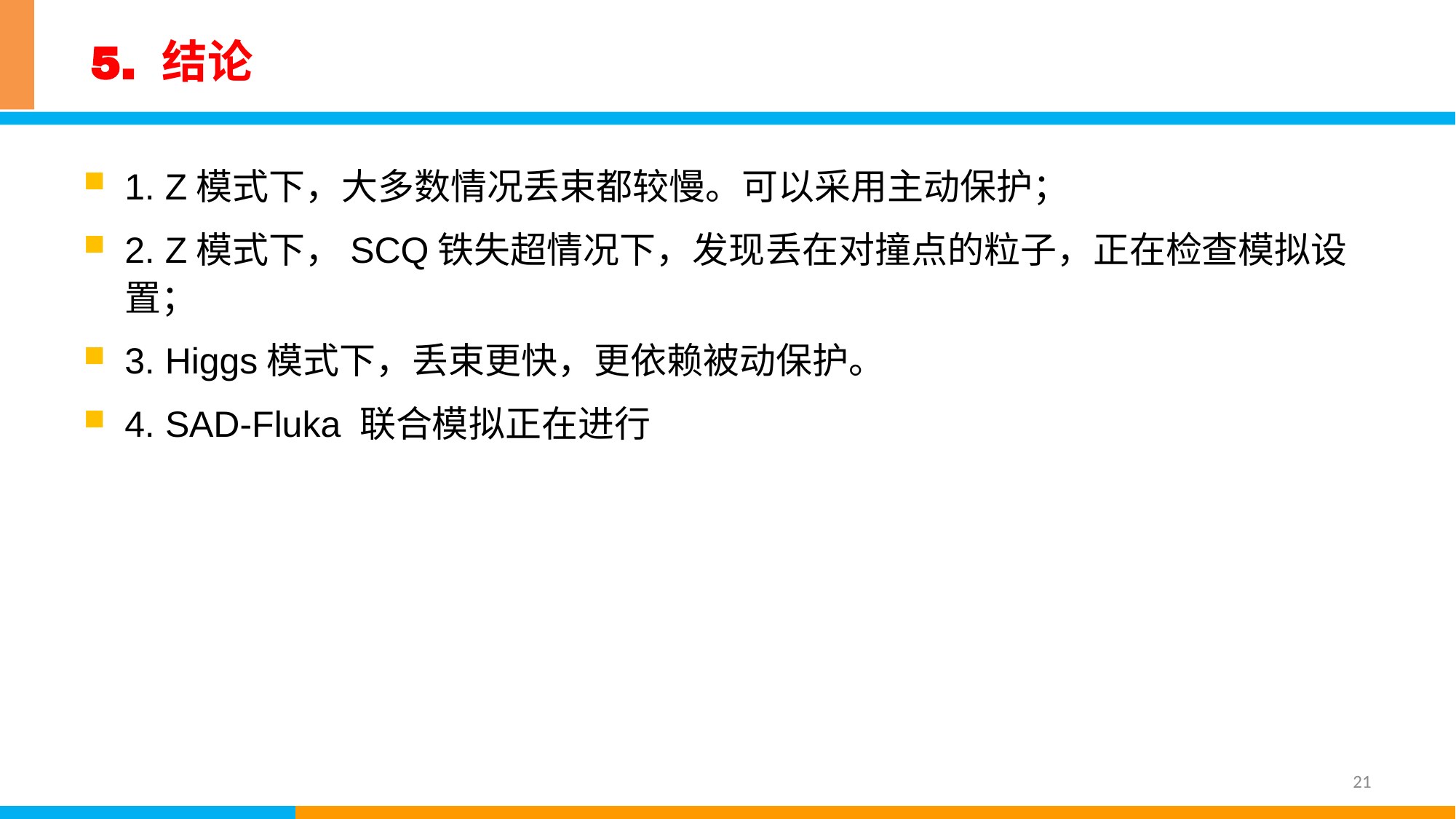

# 5. 结论
1. Z模式下，大多数情况丢束都较慢。可以采用主动保护；
2. Z模式下，SCQ铁失超情况下，发现丢在对撞点的粒子，正在检查模拟设置；
3. Higgs模式下，丢束更快，更依赖被动保护。
4. SAD-Fluka 联合模拟正在进行

21